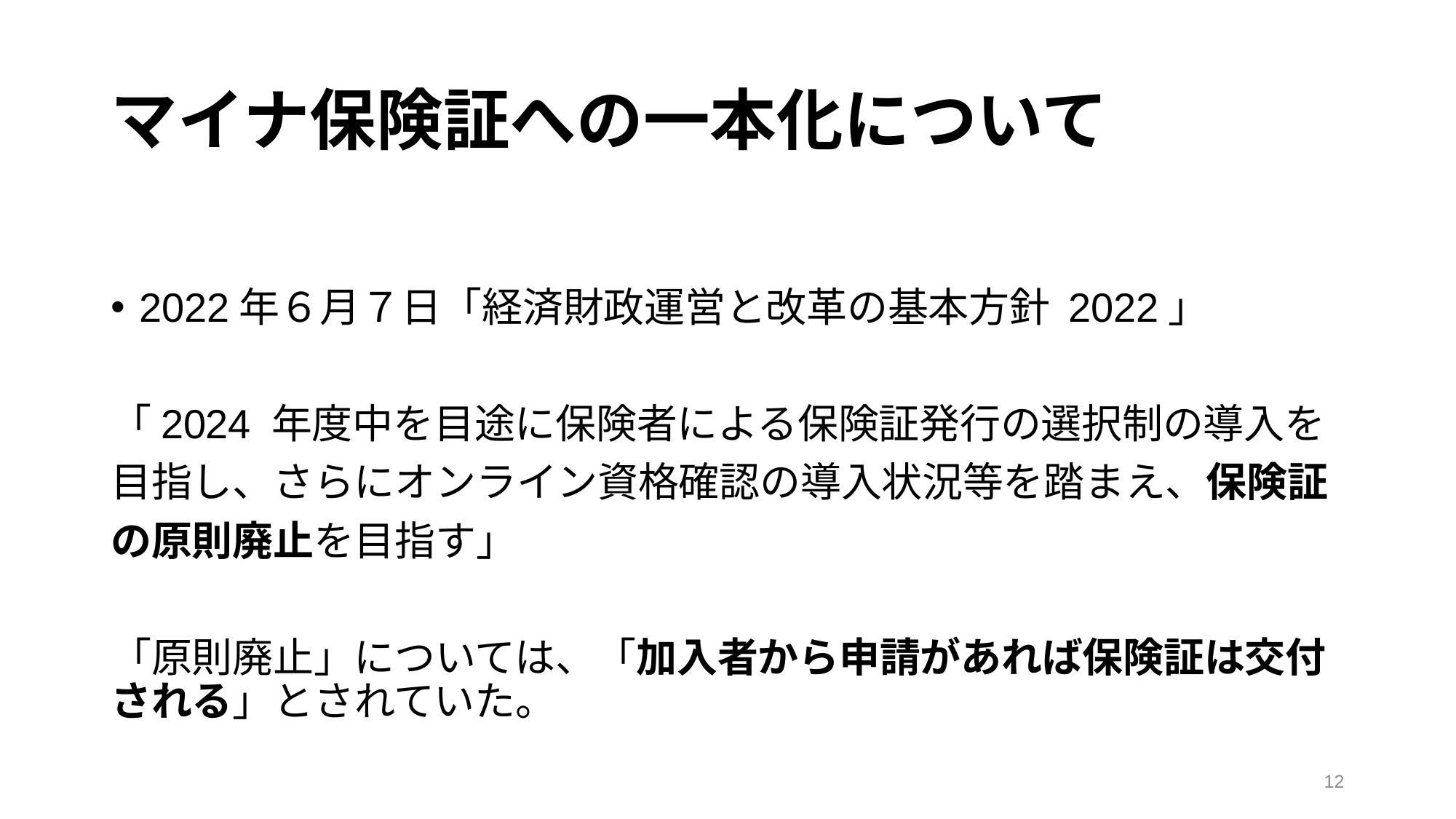

# マイナ保険証への一本化について

2022年６月７日「経済財政運営と改革の基本方針 2022」

「2024 年度中を目途に保険者による保険証発行の選択制の導入を
目指し、さらにオンライン資格確認の導入状況等を踏まえ、保険証
の原則廃止を目指す」

「原則廃止」については、「加入者から申請があれば保険証は交付される」とされていた。
12